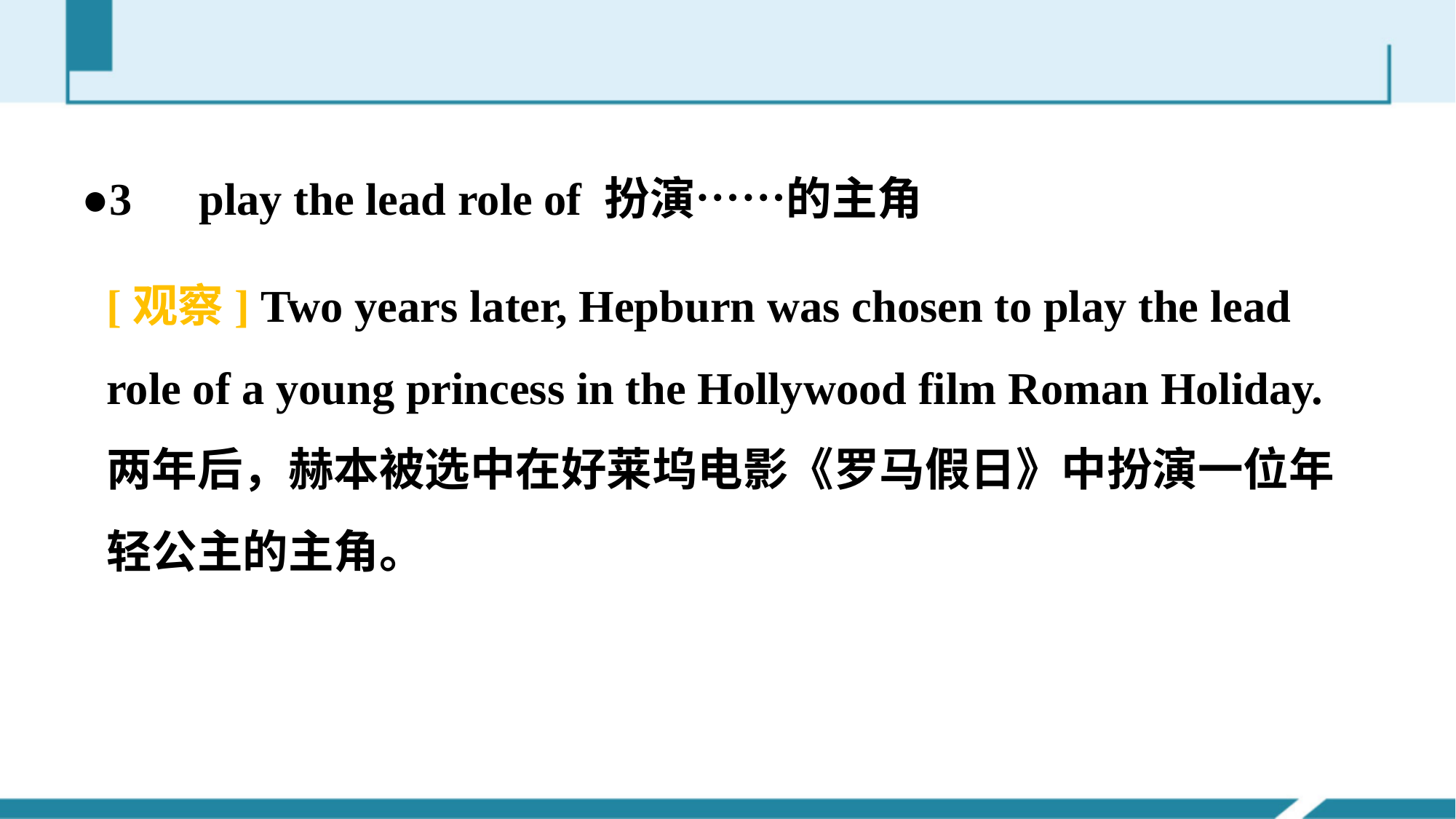

●3　play the lead role of 扮演……的主角
[观察] Two years later, Hepburn was chosen to play the lead role of a young princess in the Hollywood film Roman Holiday.
两年后，赫本被选中在好莱坞电影《罗马假日》中扮演一位年轻公主的主角。